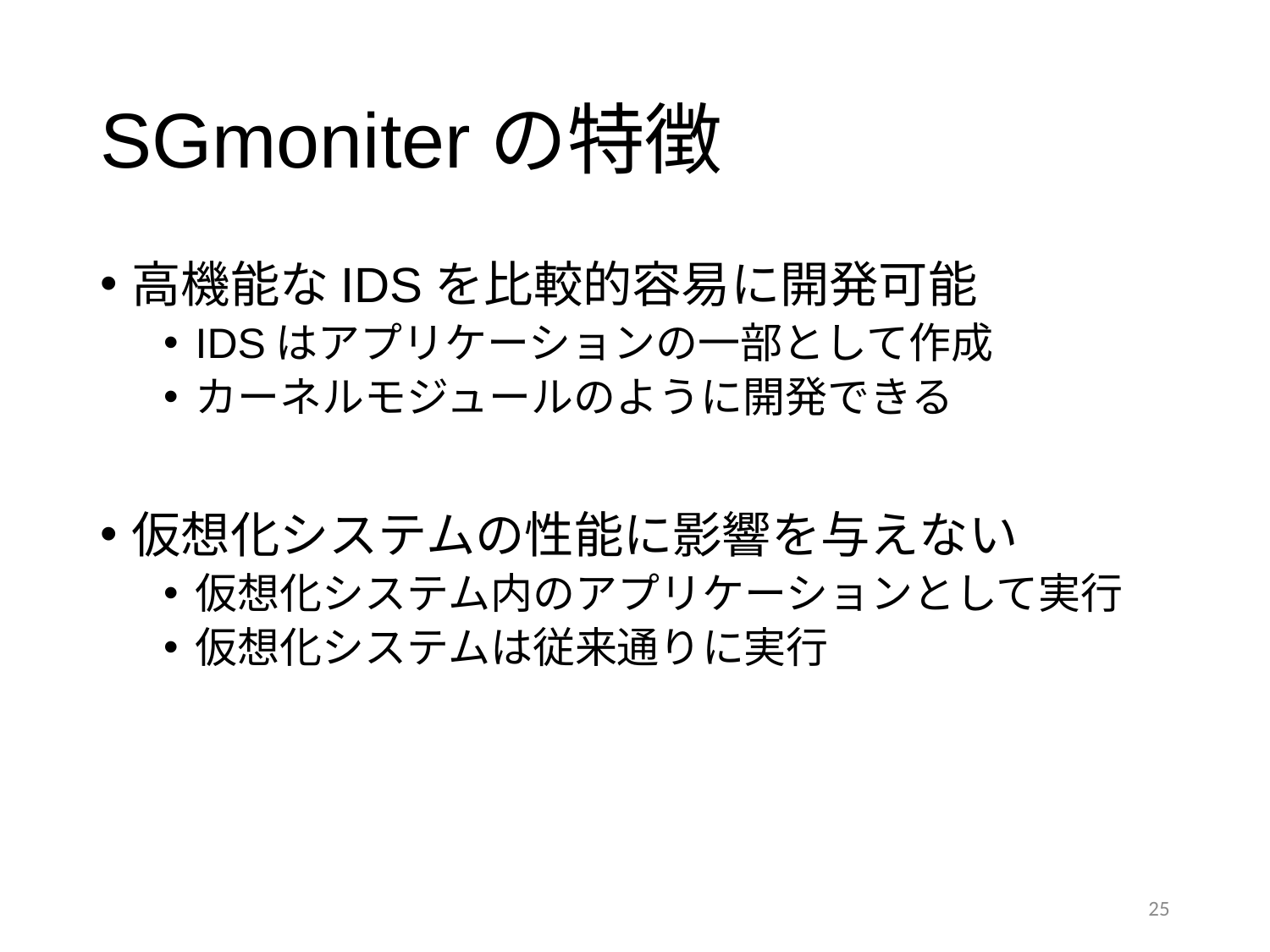

# SGmoniterの特徴
高機能なIDSを比較的容易に開発可能
IDSはアプリケーションの一部として作成
カーネルモジュールのように開発できる

仮想化システムの性能に影響を与えない
仮想化システム内のアプリケーションとして実行
仮想化システムは従来通りに実行

25